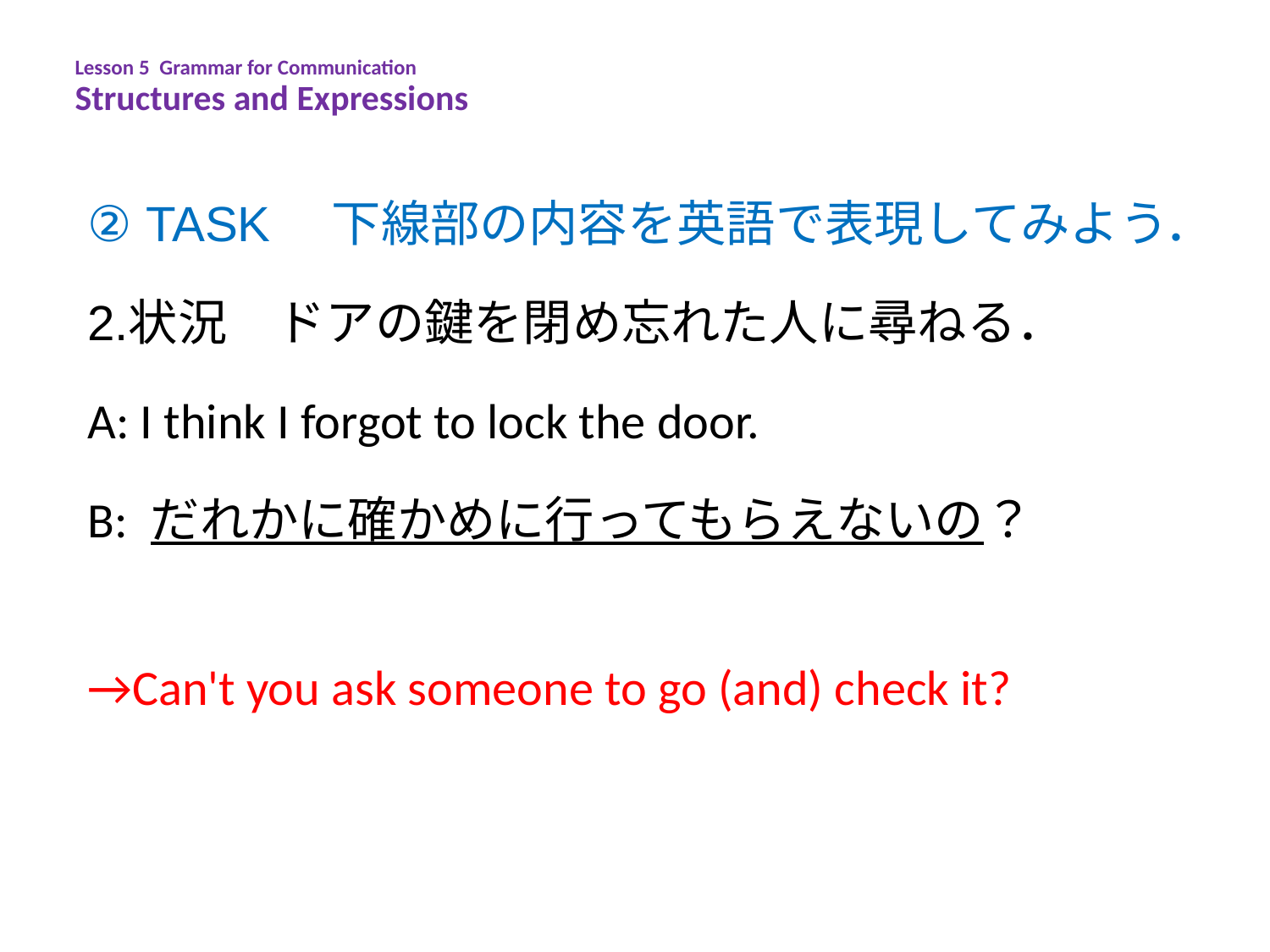

Lesson 5  Grammar for Communication
Structures and Expressions
② TASK　下線部の内容を英語で表現してみよう．
状況　ドアの鍵を閉め忘れた人に尋ねる．
A: I think I forgot to lock the door.
B: だれかに確かめに行ってもらえないの？

→Can't you ask someone to go (and) check it?